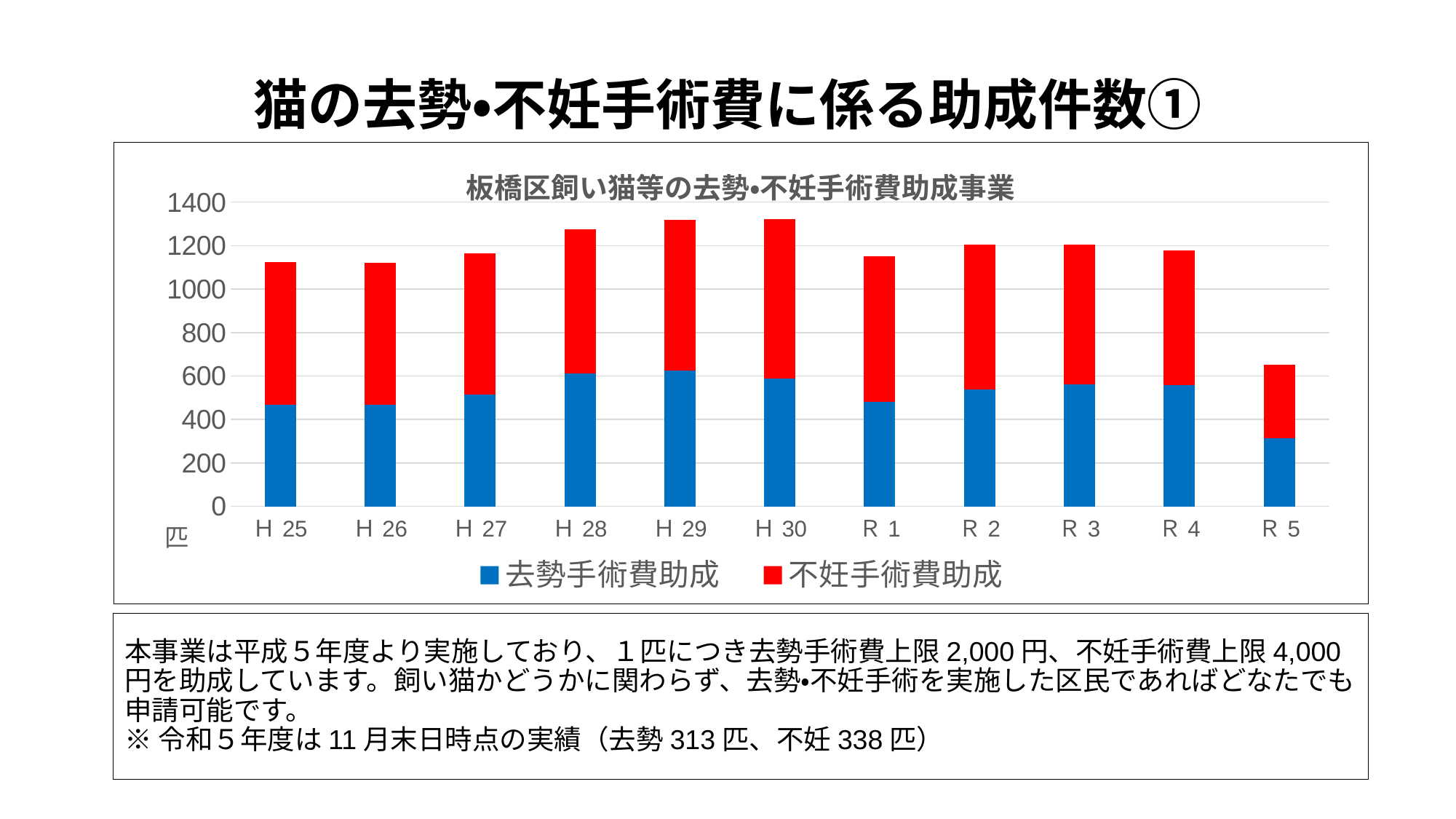

# 猫の去勢・不妊手術費に係る助成件数①

### Chart: 板橋区飼い猫等の去勢・不妊手術費助成事業

| Category | 去勢手術費助成 | 不妊手術費助成 |
|---|---|---|
| Ｈ25 | 466.0 | 659.0 |
| Ｈ26 | 467.0 | 654.0 |
| Ｈ27 | 516.0 | 647.0 |
| Ｈ28 | 610.0 | 666.0 |
| Ｈ29 | 626.0 | 694.0 |
| Ｈ30 | 589.0 | 732.0 |
| Ｒ1 | 480.0 | 670.0 |
| Ｒ2 | 537.0 | 667.0 |
| Ｒ3 | 563.0 | 641.0 |
| Ｒ4 | 559.0 | 620.0 |
| Ｒ5 | 313.0 | 338.0 |
本事業は平成５年度より実施しており、１匹につき去勢手術費上限2,000円、不妊手術費上限4,000円を助成しています。飼い猫かどうかに関わらず、去勢・不妊手術を実施した区民であればどなたでも申請可能です。
※令和５年度は11月末日時点の実績（去勢313匹、不妊338匹）